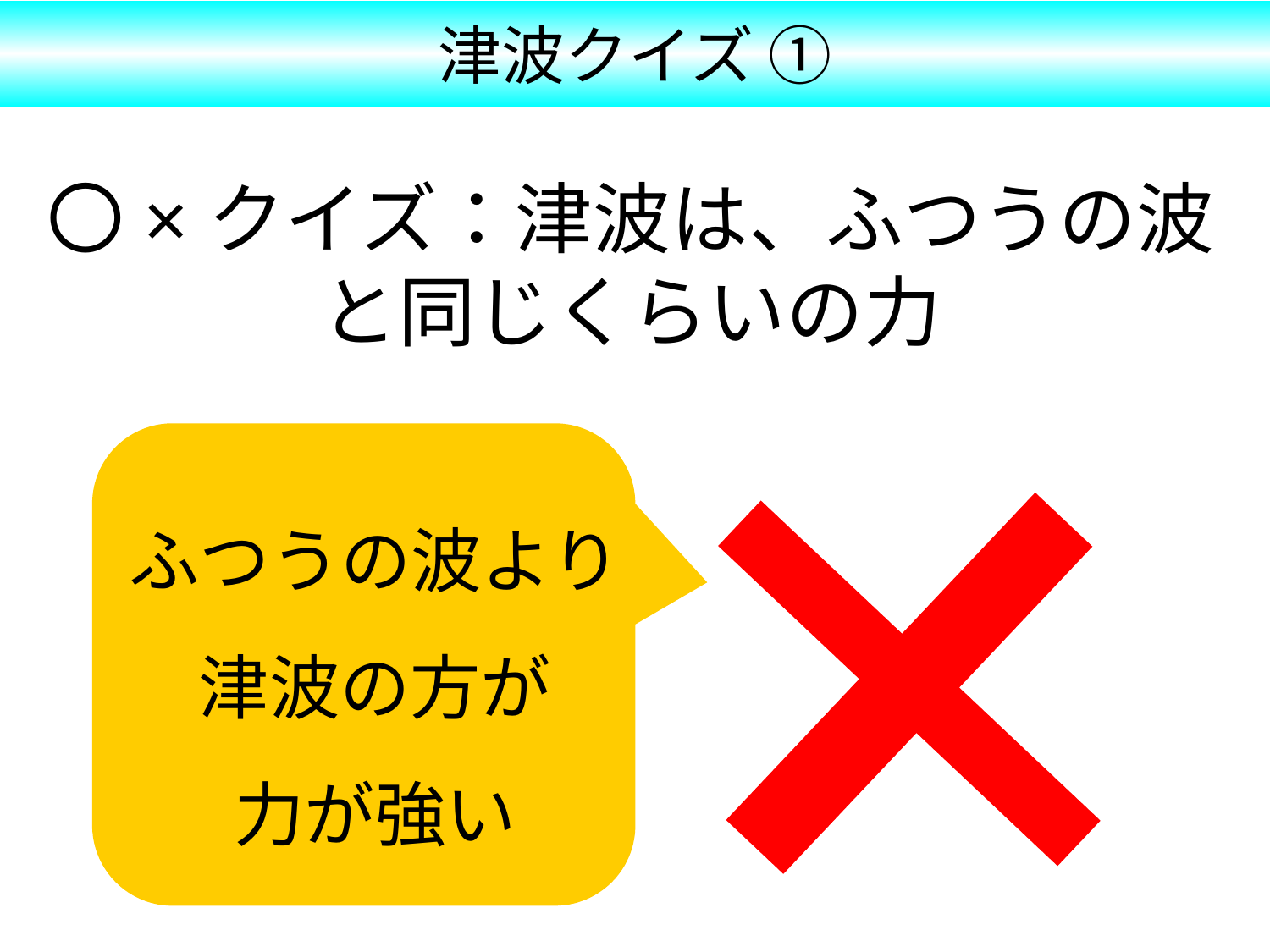

津波クイズ ①
〇×クイズ：津波は、ふつうの波と同じくらいの力

ふつうの波より
津波の方が
力が強い

気象庁　提供